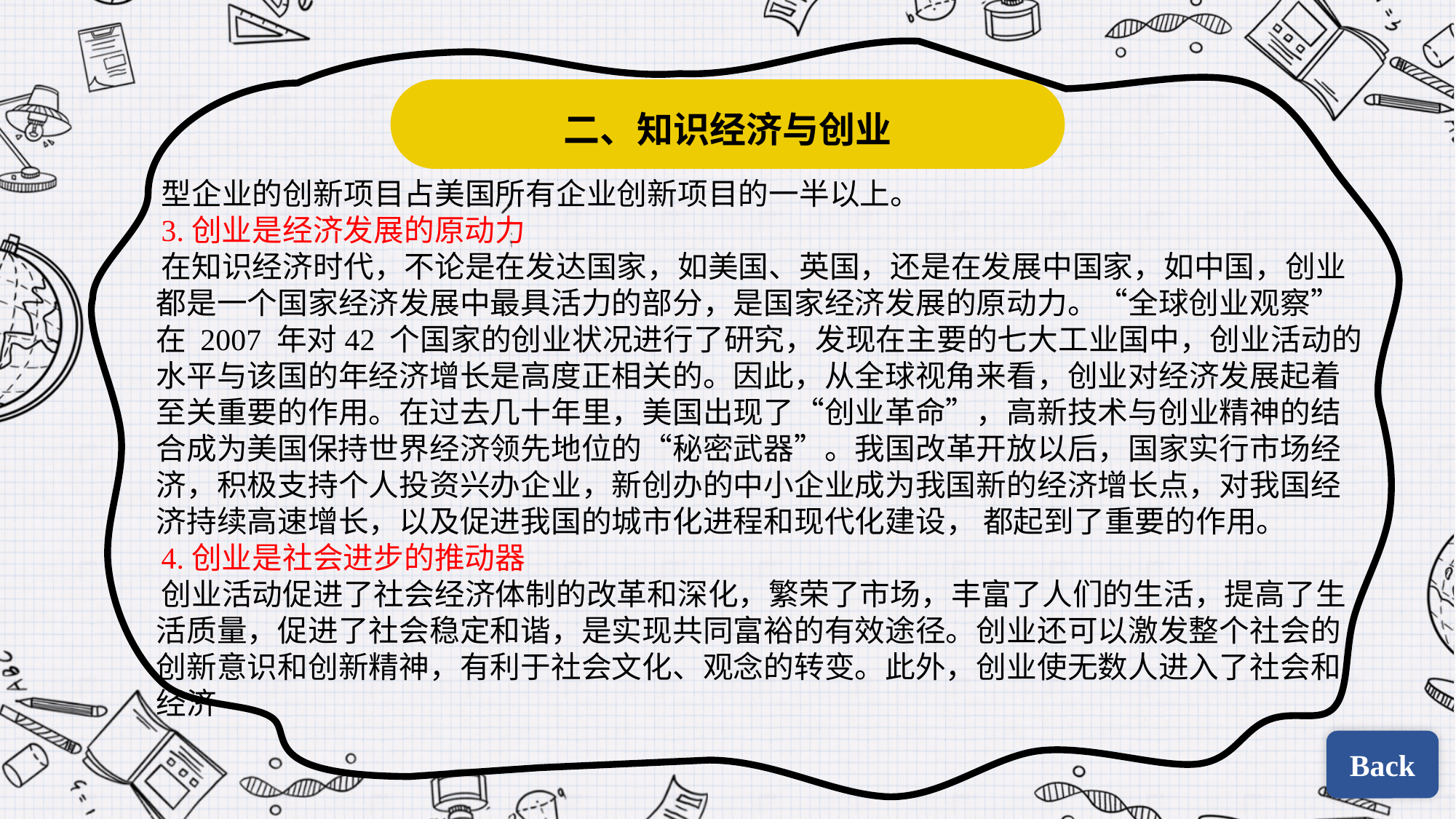

二、知识经济与创业
型企业的创新项目占美国所有企业创新项目的一半以上。
3.创业是经济发展的原动力
在知识经济时代，不论是在发达国家，如美国、英国，还是在发展中国家，如中国，创业都是一个国家经济发展中最具活力的部分，是国家经济发展的原动力。“全球创业观察”在 2007 年对42 个国家的创业状况进行了研究，发现在主要的七大工业国中，创业活动的水平与该国的年经济增长是高度正相关的。因此，从全球视角来看，创业对经济发展起着至关重要的作用。在过去几十年里，美国出现了“创业革命”，高新技术与创业精神的结合成为美国保持世界经济领先地位的“秘密武器”。我国改革开放以后，国家实行市场经济，积极支持个人投资兴办企业，新创办的中小企业成为我国新的经济增长点，对我国经济持续高速增长，以及促进我国的城市化进程和现代化建设， 都起到了重要的作用。
4.创业是社会进步的推动器
创业活动促进了社会经济体制的改革和深化，繁荣了市场，丰富了人们的生活，提高了生活质量，促进了社会稳定和谐，是实现共同富裕的有效途径。创业还可以激发整个社会的创新意识和创新精神，有利于社会文化、观念的转变。此外，创业使无数人进入了社会和经济

Back